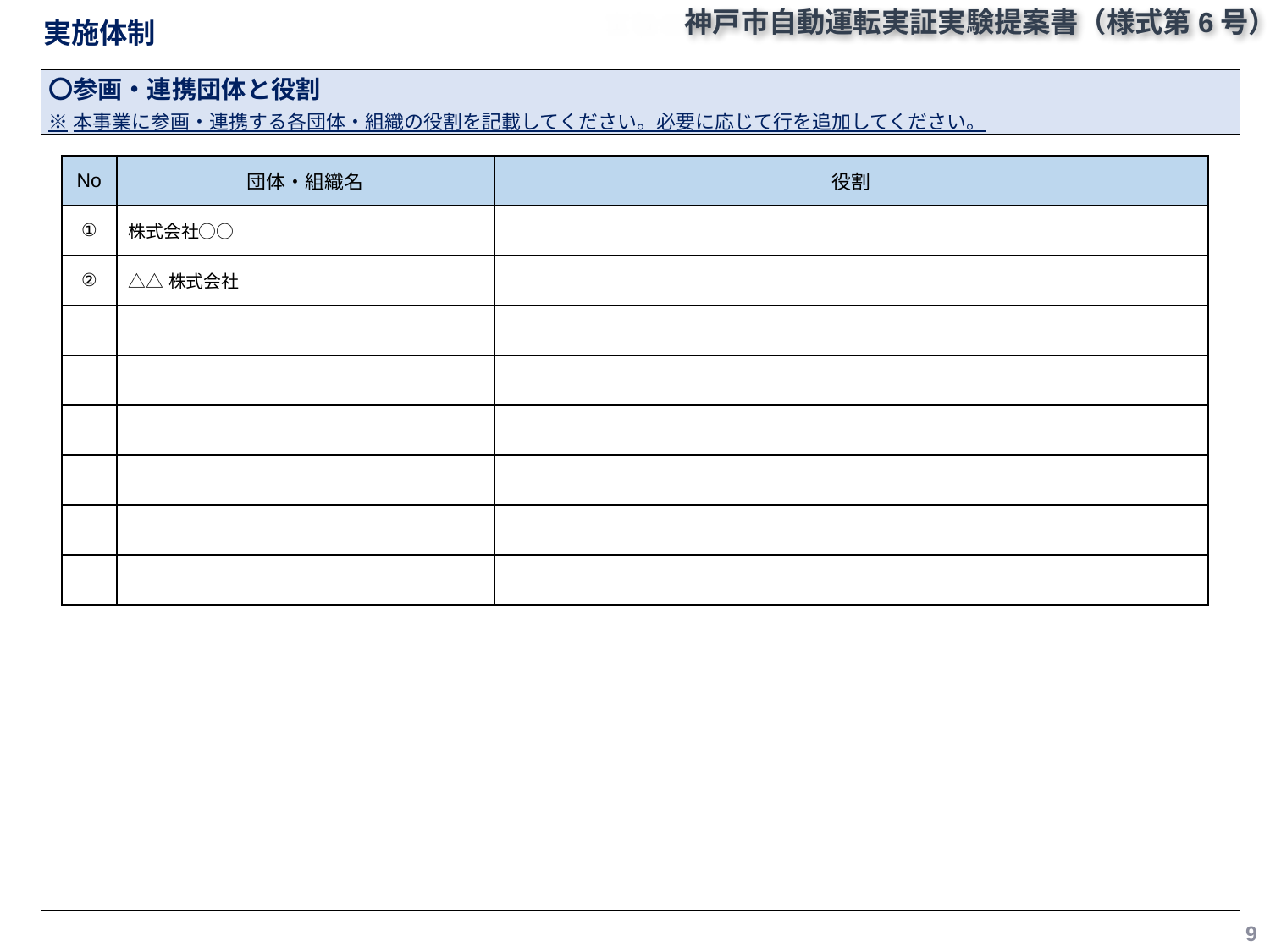

実施体制
| 〇参画・連携団体と役割 ※本事業に参画・連携する各団体・組織の役割を記載してください。必要に応じて行を追加してください。 |
| --- |
|  |
| No | 団体・組織名 | 役割 |
| --- | --- | --- |
| ① | 株式会社○○ |  |
| ② | △△株式会社 |  |
|  |  |  |
|  |  |  |
|  |  |  |
|  |  |  |
|  |  |  |
|  |  |  |
9